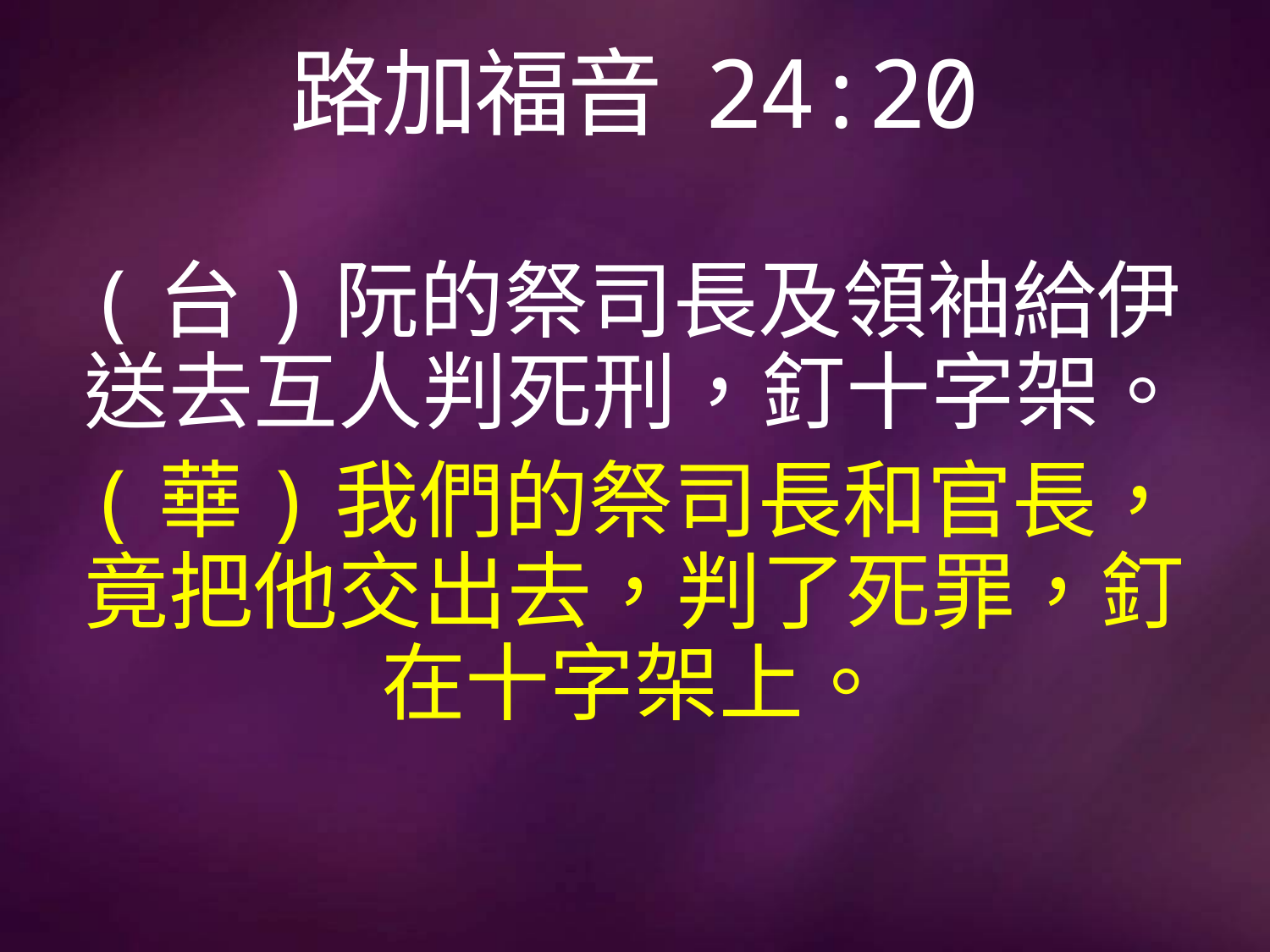

# 路加福音 24:20
(台)阮的祭司長及領袖給伊送去互人判死刑，釘十字架。
(華)我們的祭司長和官長，竟把他交出去，判了死罪，釘在十字架上。